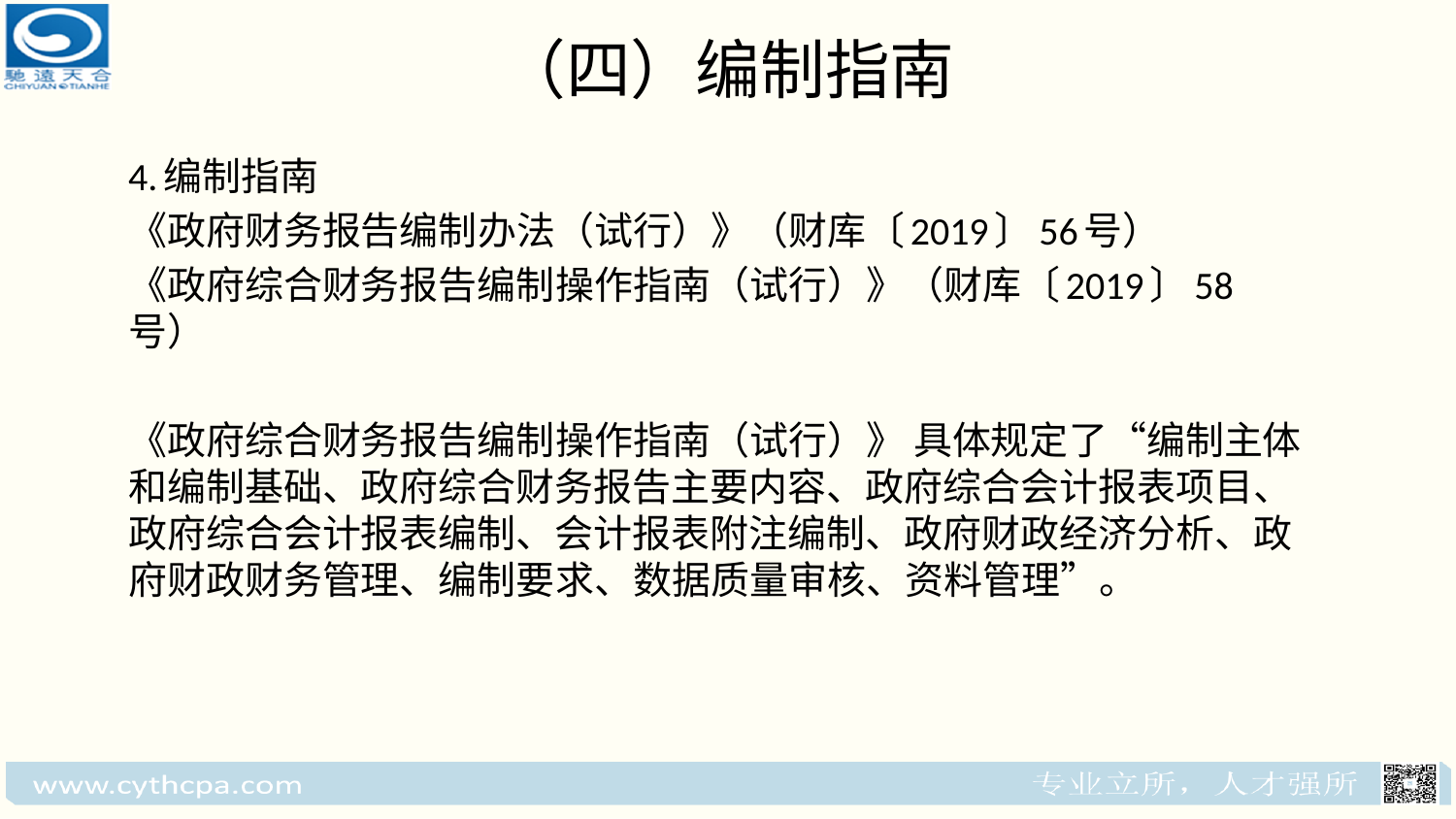

# （四）编制指南
4.编制指南
《政府财务报告编制办法（试行）》（财库〔2019〕56号）
《政府综合财务报告编制操作指南（试行）》（财库〔2019〕58号）

《政府综合财务报告编制操作指南（试行）》 具体规定了“编制主体和编制基础、政府综合财务报告主要内容、政府综合会计报表项目、政府综合会计报表编制、会计报表附注编制、政府财政经济分析、政府财政财务管理、编制要求、数据质量审核、资料管理”。